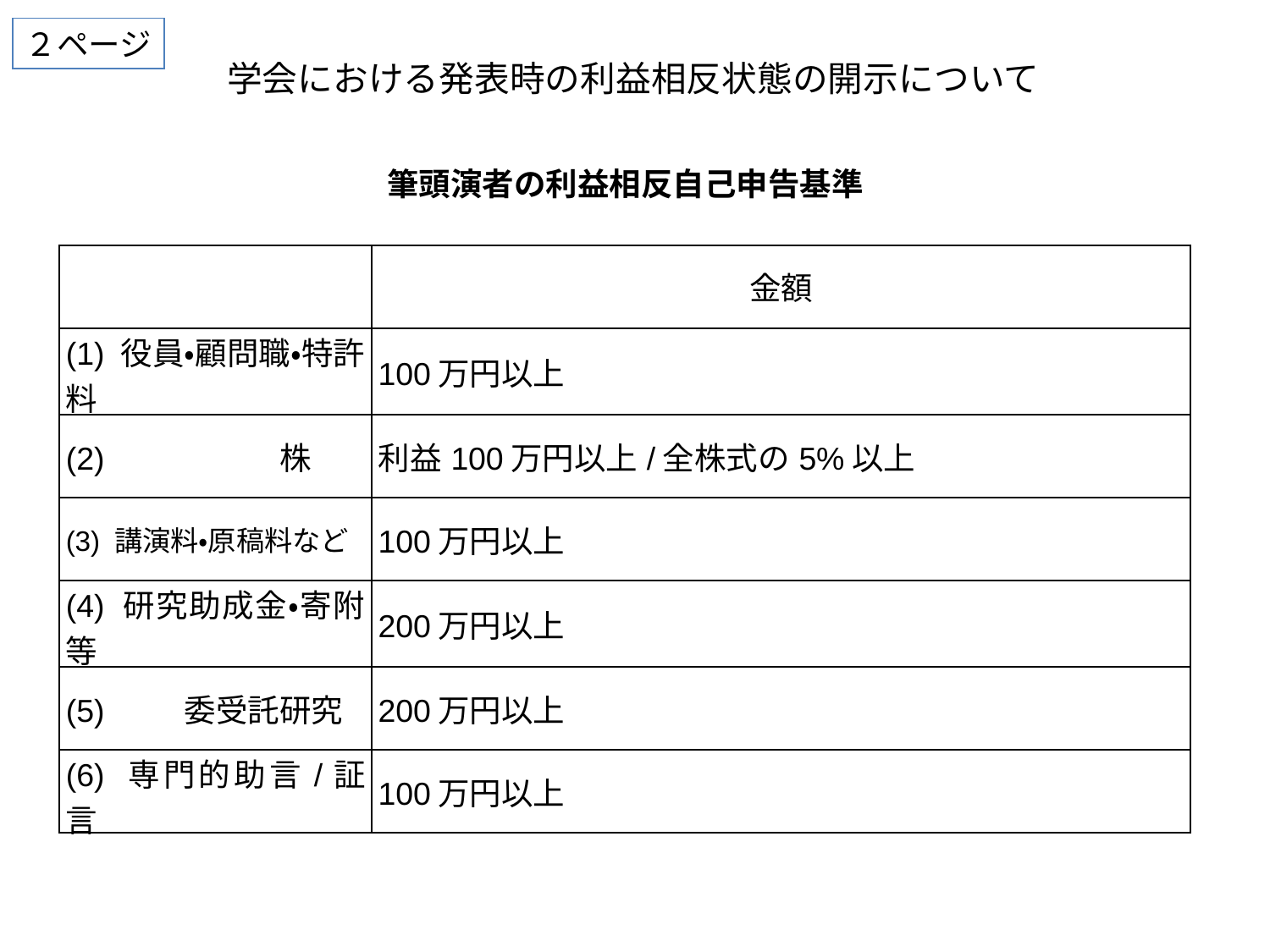

２ページ
# 学会における発表時の利益相反状態の開示について
| 筆頭演者の利益相反自己申告基準 |  |
| --- | --- |
|  |  |
|  | 金額 |
| (1) 役員・顧問職・特許料 | 100万円以上 |
| (2) 　　　　　株 | 利益100万円以上/全株式の5%以上 |
| (3) 講演料・原稿料など | 100万円以上 |
| (4) 研究助成金・寄附等 | 200万円以上 |
| (5) 　　委受託研究 | 200万円以上 |
| (6) 専門的助言/証言 | 100万円以上 |